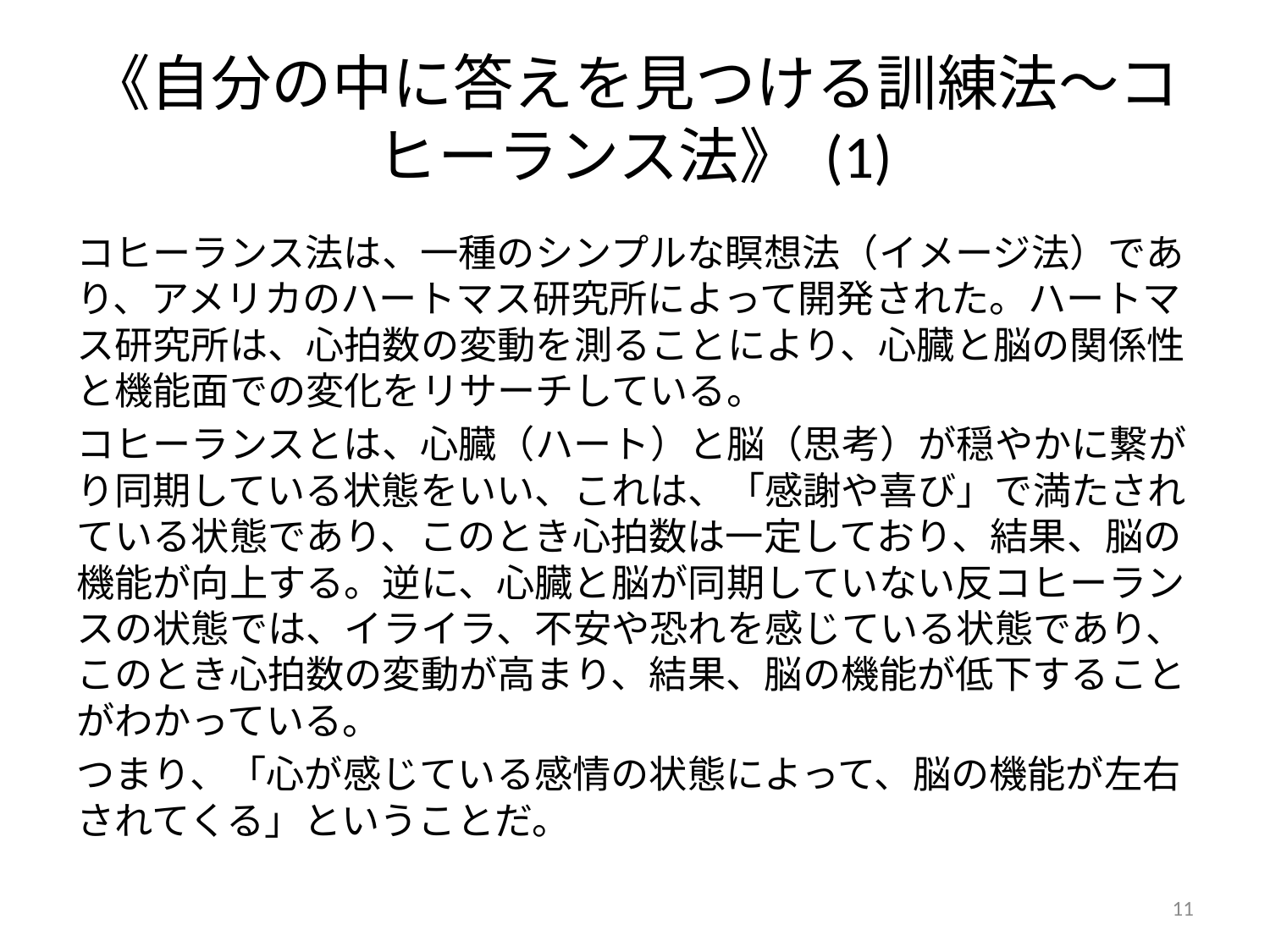

# 《自分の中に答えを見つける訓練法～コヒーランス法》 (1)
コヒーランス法は、一種のシンプルな瞑想法（イメージ法）であり、アメリカのハートマス研究所によって開発された。ハートマス研究所は、心拍数の変動を測ることにより、心臓と脳の関係性と機能面での変化をリサーチしている。
コヒーランスとは、心臓（ハート）と脳（思考）が穏やかに繋がり同期している状態をいい、これは、「感謝や喜び」で満たされている状態であり、このとき心拍数は一定しており、結果、脳の機能が向上する。逆に、心臓と脳が同期していない反コヒーランスの状態では、イライラ、不安や恐れを感じている状態であり、このとき心拍数の変動が高まり、結果、脳の機能が低下することがわかっている。
つまり、「心が感じている感情の状態によって、脳の機能が左右されてくる」ということだ。
11